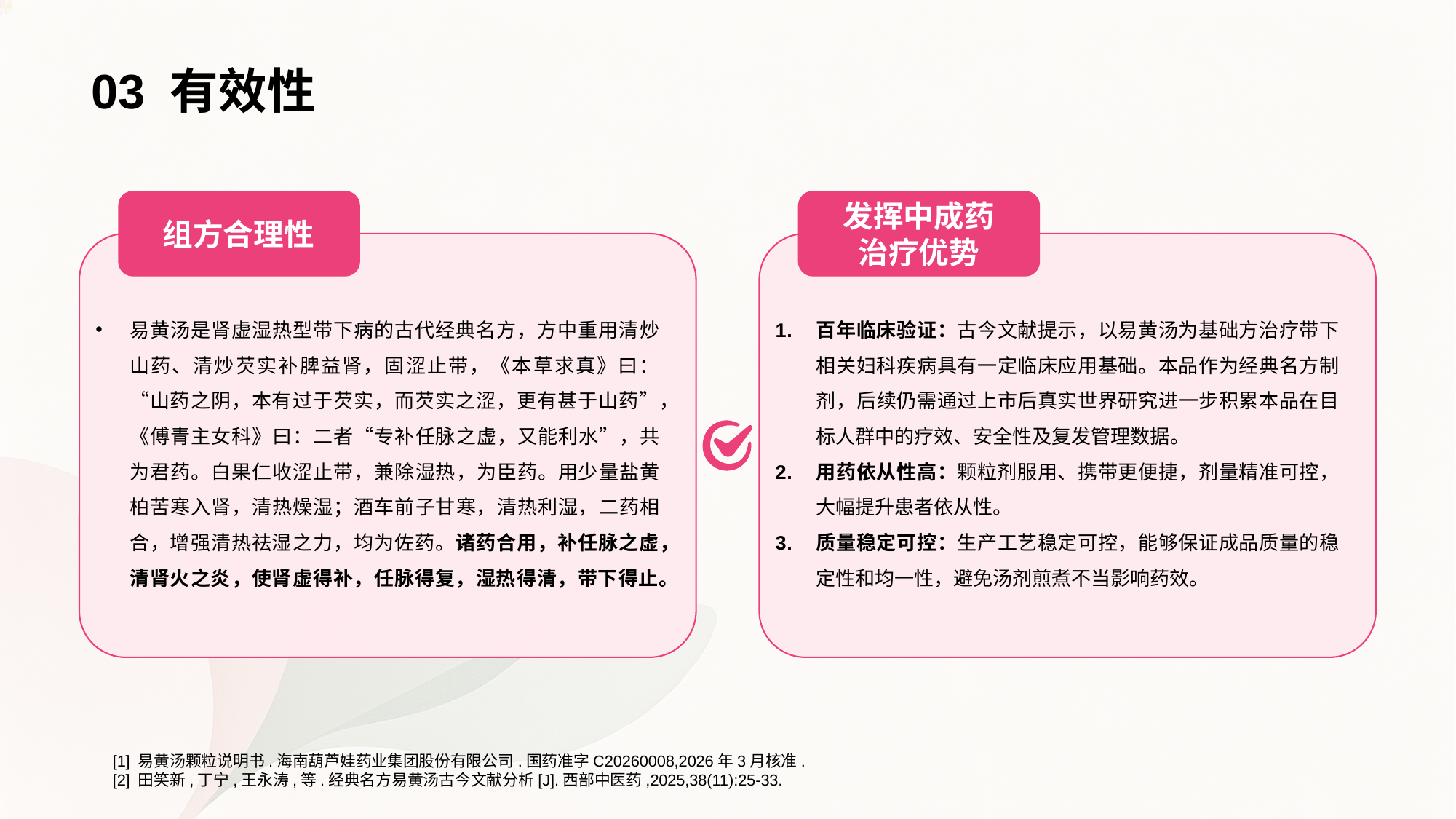

03 有效性

发挥中成药治疗优势
组方合理性

易黄汤是肾虚湿热型带下病的古代经典名方，方中重用清炒山药、清炒芡实补脾益肾，固涩止带，《本草求真》曰：“山药之阴，本有过于芡实，而芡实之涩，更有甚于山药”，《傅青主女科》曰：二者“专补任脉之虚，又能利水”，共为君药。白果仁收涩止带，兼除湿热，为臣药。用少量盐黄柏苦寒入肾，清热燥湿；酒车前子甘寒，清热利湿，二药相合，增强清热祛湿之力，均为佐药。诸药合用，补任脉之虚，清肾火之炎，使肾虚得补，任脉得复，湿热得清，带下得止。
百年临床验证：古今文献提示，以易黄汤为基础方治疗带下相关妇科疾病具有一定临床应用基础。本品作为经典名方制剂，后续仍需通过上市后真实世界研究进一步积累本品在目标人群中的疗效、安全性及复发管理数据。
用药依从性高：颗粒剂服用、携带更便捷，剂量精准可控，大幅提升患者依从性。
质量稳定可控：⽣产⼯艺稳定可控，能够保证成品质量的稳定性和均⼀性，避免汤剂煎煮不当影响药效。

[1] 易黄汤颗粒说明书.海南葫芦娃药业集团股份有限公司.国药准字C20260008,2026年3月核准.
[2] 田笑新,丁宁,王永涛,等.经典名方易黄汤古今文献分析[J].西部中医药,2025,38(11):25-33.